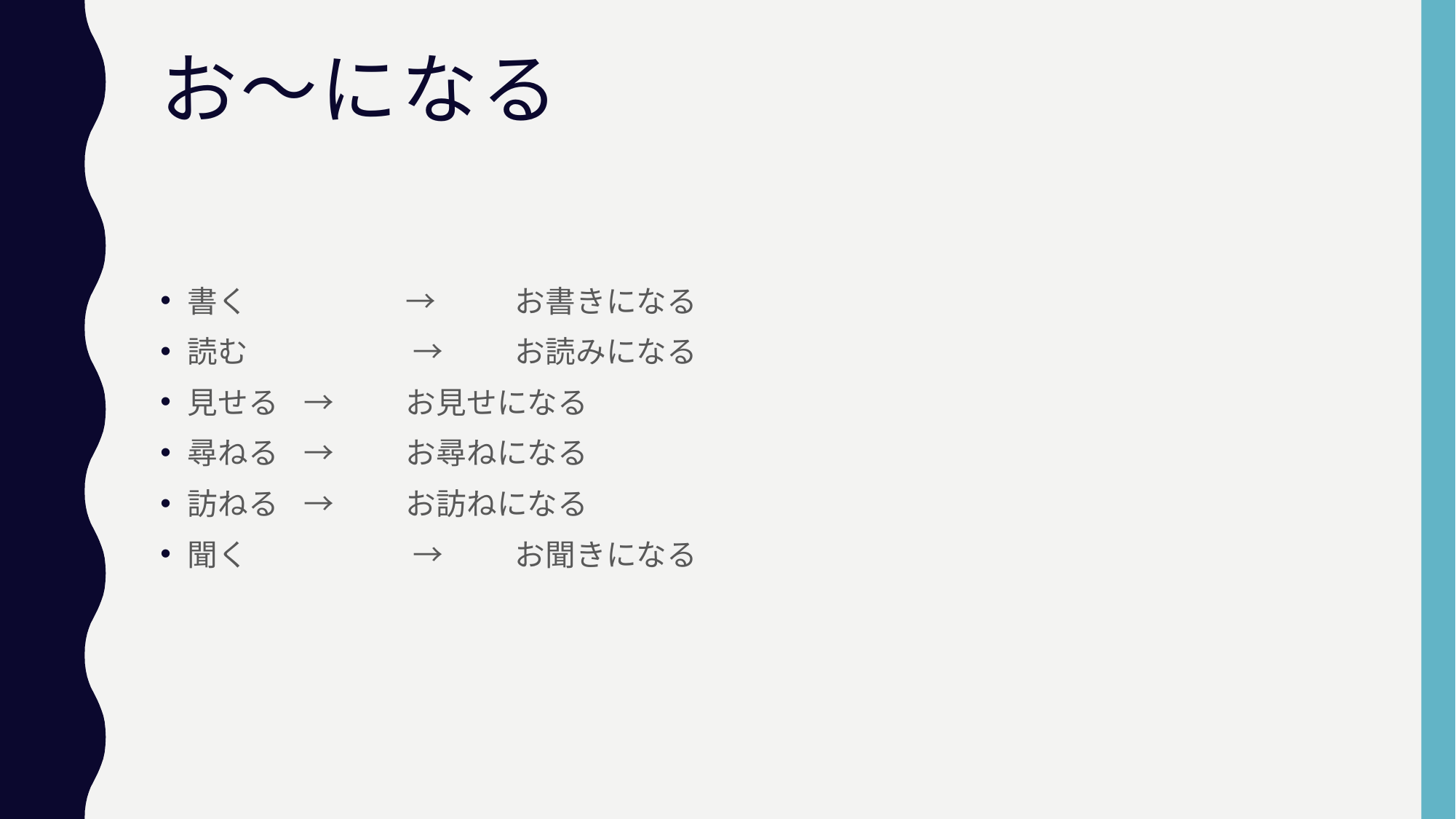

# お～になる
書く		→	お書きになる
読む		 → 	お読みになる
見せる	 → 	お見せになる
尋ねる	 → 	お尋ねになる
訪ねる	 → 	お訪ねになる
聞く		 → 	お聞きになる